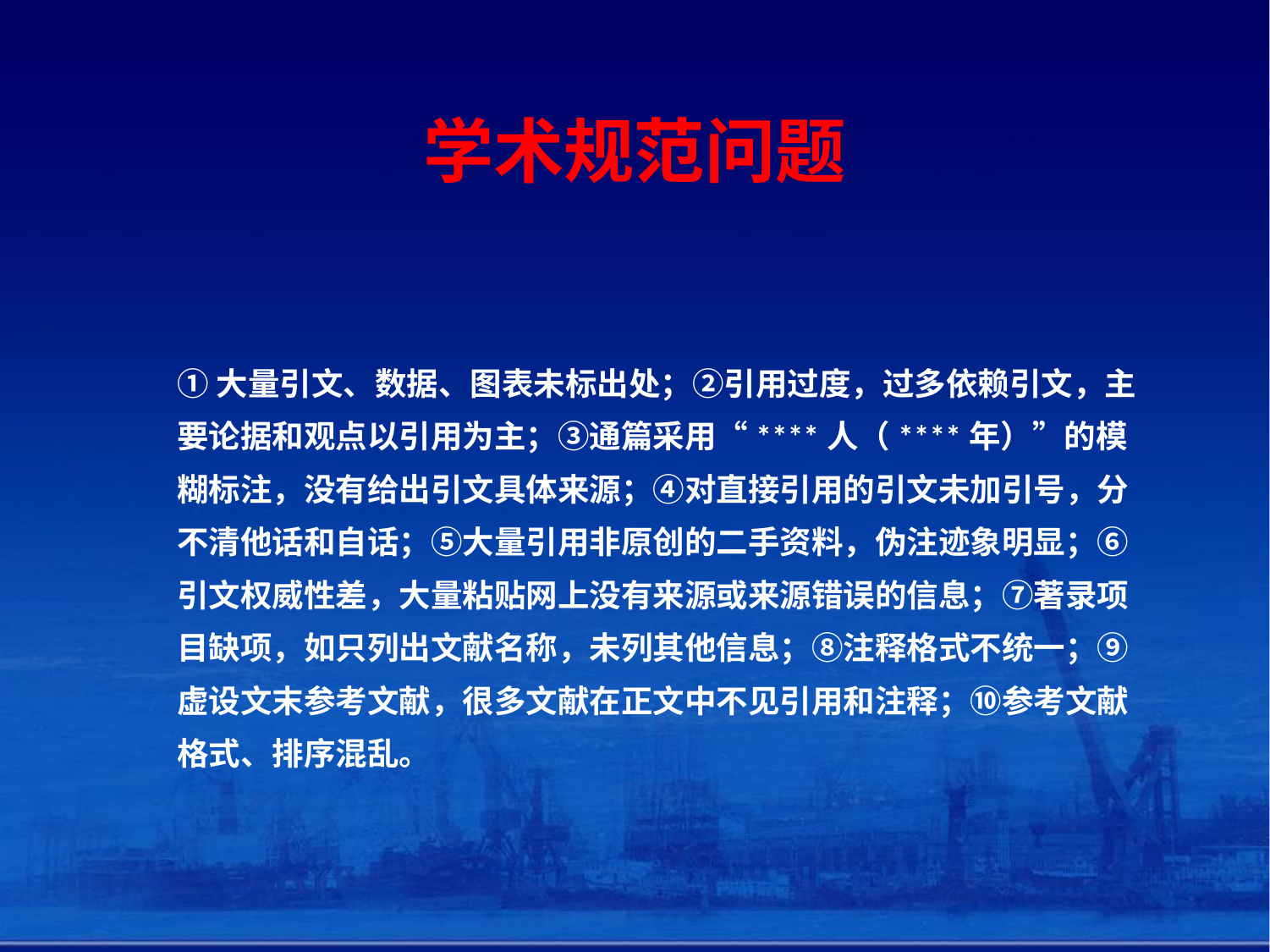

# 学术规范问题
①大量引文、数据、图表未标出处；②引用过度，过多依赖引文，主要论据和观点以引用为主；③通篇采用“****人（****年）”的模糊标注，没有给出引文具体来源；④对直接引用的引文未加引号，分不清他话和自话；⑤大量引用非原创的二手资料，伪注迹象明显；⑥引文权威性差，大量粘贴网上没有来源或来源错误的信息；⑦著录项目缺项，如只列出文献名称，未列其他信息；⑧注释格式不统一；⑨虚设文末参考文献，很多文献在正文中不见引用和注释；⑩参考文献格式、排序混乱。